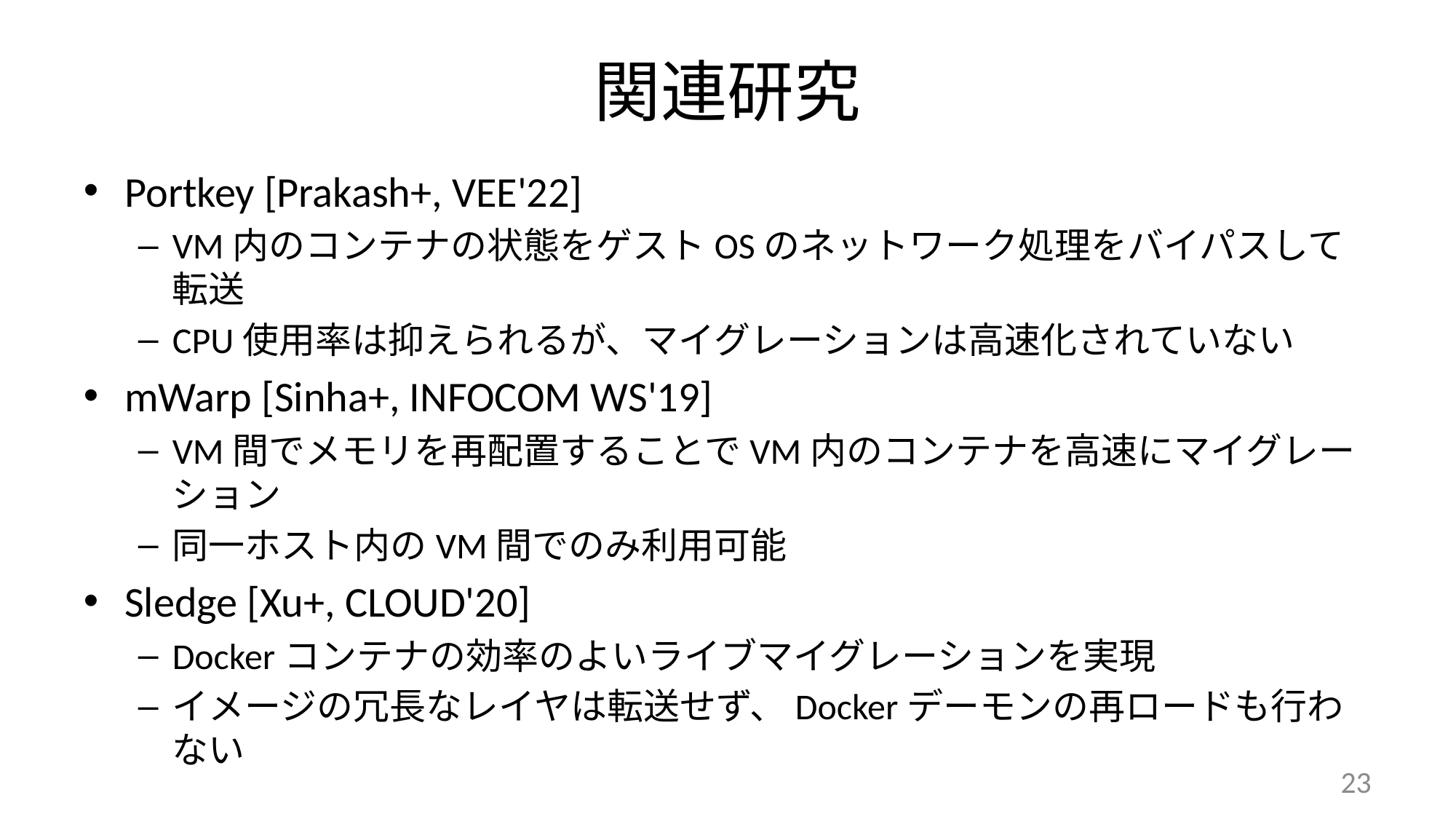

# 関連研究
Portkey [Prakash+, VEE'22]
VM内のコンテナの状態をゲストOSのネットワーク処理をバイパスして転送
CPU使用率は抑えられるが、マイグレーションは高速化されていない
mWarp [Sinha+, INFOCOM WS'19]
VM間でメモリを再配置することでVM内のコンテナを高速にマイグレーション
同一ホスト内のVM間でのみ利用可能
Sledge [Xu+, CLOUD'20]
Dockerコンテナの効率のよいライブマイグレーションを実現
イメージの冗長なレイヤは転送せず、Dockerデーモンの再ロードも行わない
23